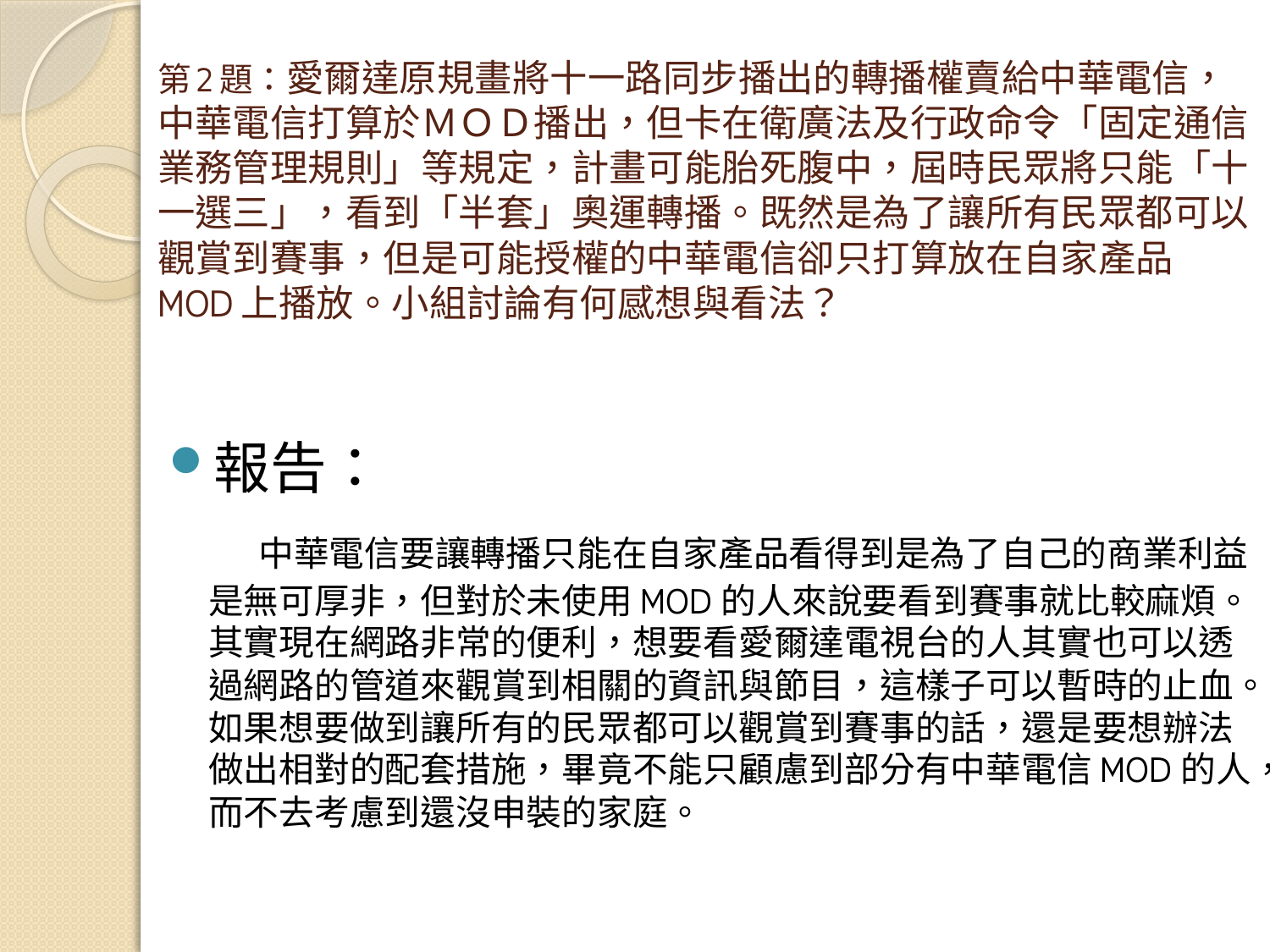

# 第2題：愛爾達原規畫將十一路同步播出的轉播權賣給中華電信，中華電信打算於ＭＯＤ播出，但卡在衛廣法及行政命令「固定通信業務管理規則」等規定，計畫可能胎死腹中，屆時民眾將只能「十一選三」，看到「半套」奧運轉播。既然是為了讓所有民眾都可以觀賞到賽事，但是可能授權的中華電信卻只打算放在自家產品MOD上播放。小組討論有何感想與看法？
報告：
      中華電信要讓轉播只能在自家產品看得到是為了自己的商業利益是無可厚非，但對於未使用MOD的人來說要看到賽事就比較麻煩。其實現在網路非常的便利，想要看愛爾達電視台的人其實也可以透過網路的管道來觀賞到相關的資訊與節目，這樣子可以暫時的止血。如果想要做到讓所有的民眾都可以觀賞到賽事的話，還是要想辦法做出相對的配套措施，畢竟不能只顧慮到部分有中華電信MOD的人，而不去考慮到還沒申裝的家庭。